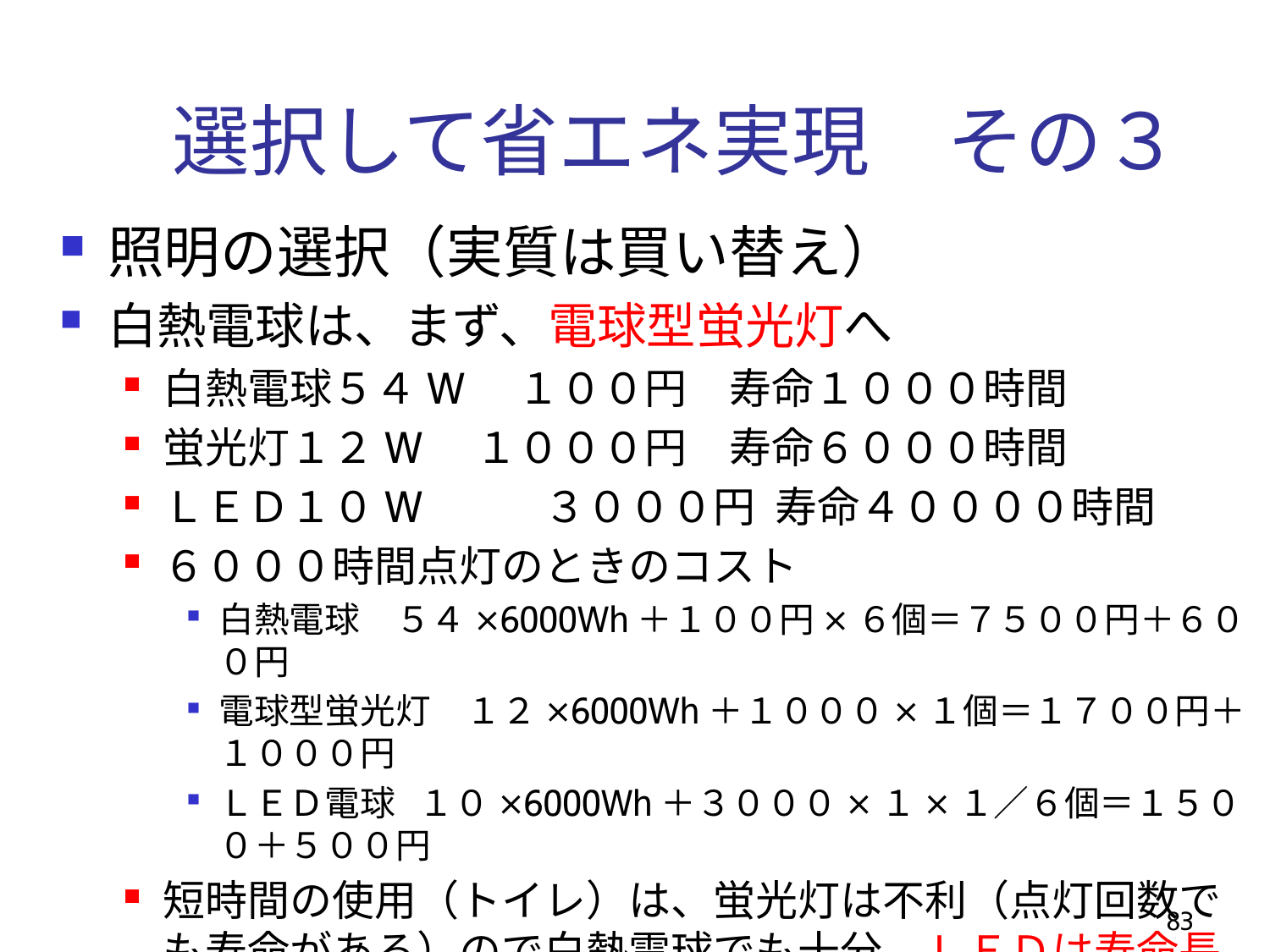

# 選択して省エネ実現　その３
照明の選択（実質は買い替え）
白熱電球は、まず、電球型蛍光灯へ
白熱電球５４W　１００円　寿命１０００時間
蛍光灯１２W　１０００円　寿命６０００時間
ＬＥＤ１０W 	３０００円  寿命４００００時間
６０００時間点灯のときのコスト
白熱電球　５４×6000Wh＋１００円×６個＝７５００円＋６００円
電球型蛍光灯　１２×6000Wh＋１０００×１個＝１７００円＋１０００円
ＬＥＤ電球   １０×6000Wh＋３０００×１×１／６個＝１５００＋５００円
短時間の使用（トイレ）は、蛍光灯は不利（点灯回数でも寿命がある）ので白熱電球でも十分。ＬＥＤは寿命長すぎ。

83